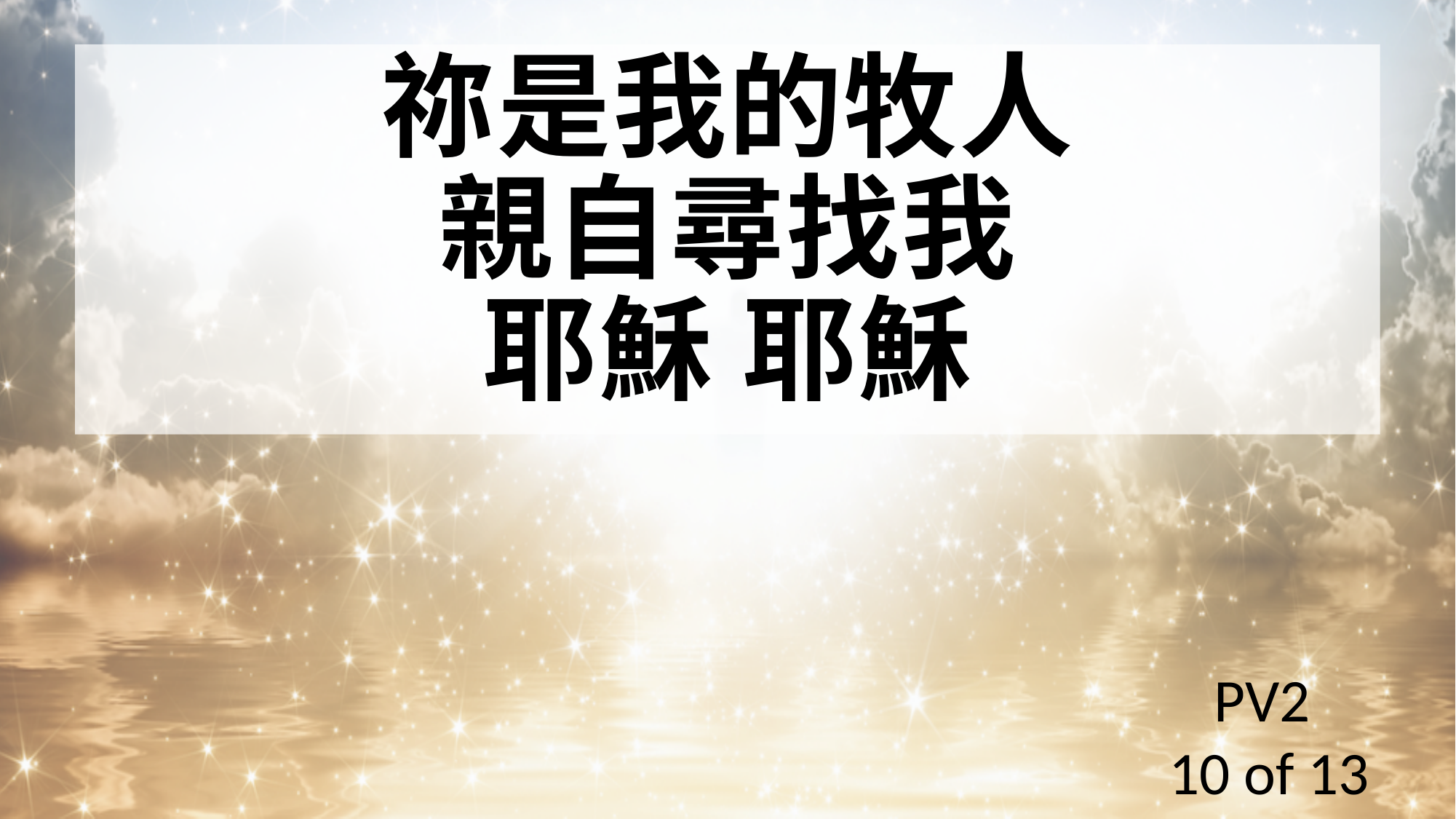

祢是我的牧人
親自尋找我
耶穌 耶穌
PV2
10 of 13